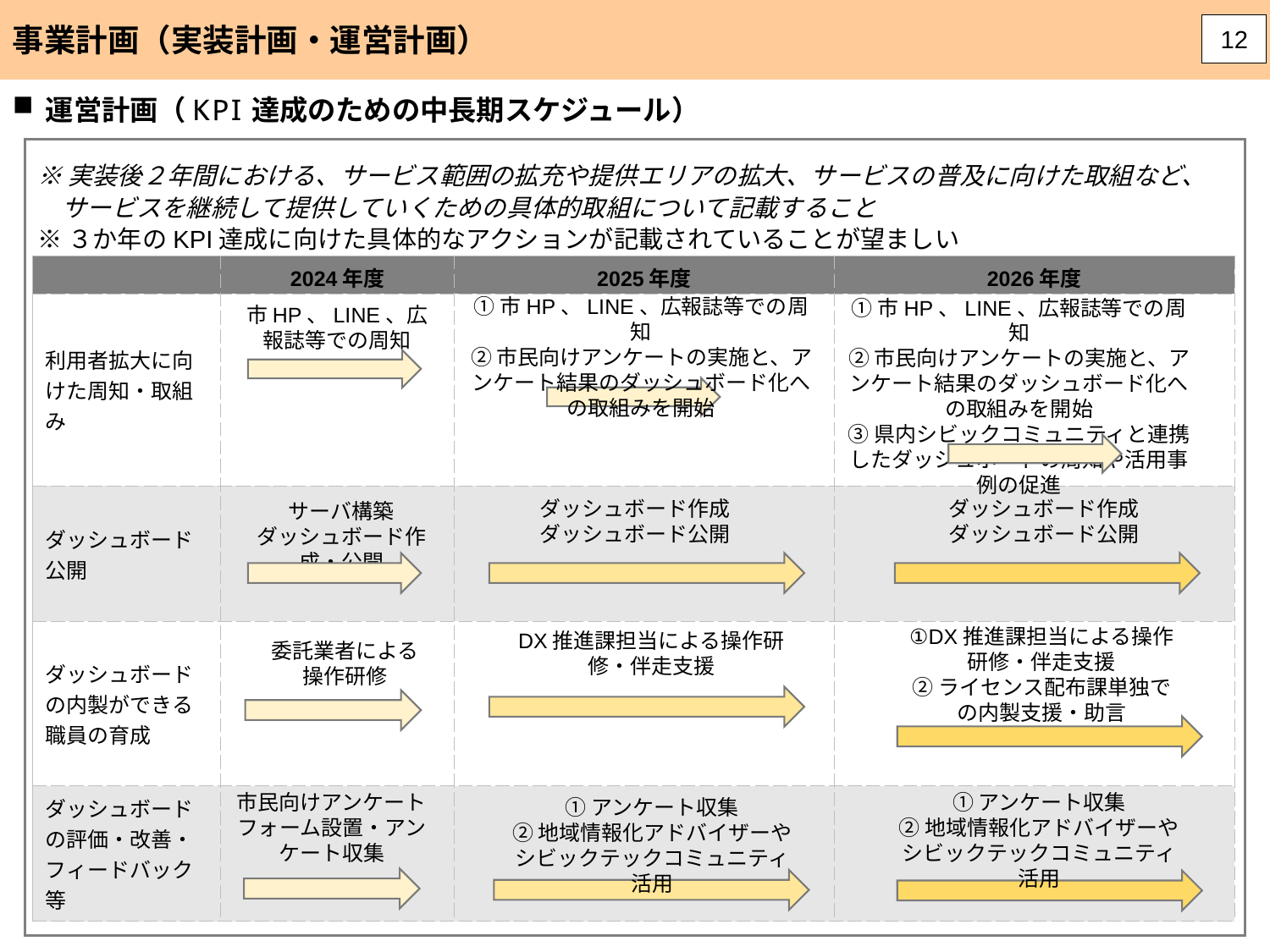

事業計画（実装計画・運営計画）
12
運営計画（KPI達成のための中長期スケジュール）

※実装後２年間における、サービス範囲の拡充や提供エリアの拡大、サービスの普及に向けた取組など、サービスを継続して提供していくための具体的取組について記載すること
※３か年のKPI達成に向けた具体的なアクションが記載されていることが望ましい
記載例
|  | 2024年度 | 2025年度 | 2026年度 |
| --- | --- | --- | --- |
| 利用者拡大に向けた周知・取組み |  |  |  |
| ダッシュボード公開 |  |  |  |
| ダッシュボードの内製ができる職員の育成 |  |  |  |
| ダッシュボードの評価・改善・フィードバック等 |  |  |  |
①市HP、LINE、広報誌等での周知
②市民向けアンケートの実施と、アンケート結果のダッシュボード化への取組みを開始
①市HP、LINE、広報誌等での周知
②市民向けアンケートの実施と、アンケート結果のダッシュボード化への取組みを開始
③県内シビックコミュニティと連携したダッシュボードの周知や活用事例の促進
市HP、LINE、広報誌等での周知
2025年度、2026年度の取組が同内容です。
サービス範囲の拡充や提供エリアの拡大、サービスの普及に向けた取組など、サービスを継続して提供していくための具体的取組やKPI達成に向けた具体的なアクションを可能な限り記載願います。

ダッシュボード作成
ダッシュボード公開
ダッシュボード作成
ダッシュボード公開
サーバ構築
ダッシュボード作成・公開

①DX推進課担当による操作研修・伴走支援
②ライセンス配布課単独での内製支援・助言
DX推進課担当による操作研修・伴走支援
委託業者による
操作研修

①アンケート収集
②地域情報化アドバイザーやシビックテックコミュニティ活用
市民向けアンケートフォーム設置・アンケート収集
①アンケート収集
②地域情報化アドバイザーやシビックテックコミュニティ活用